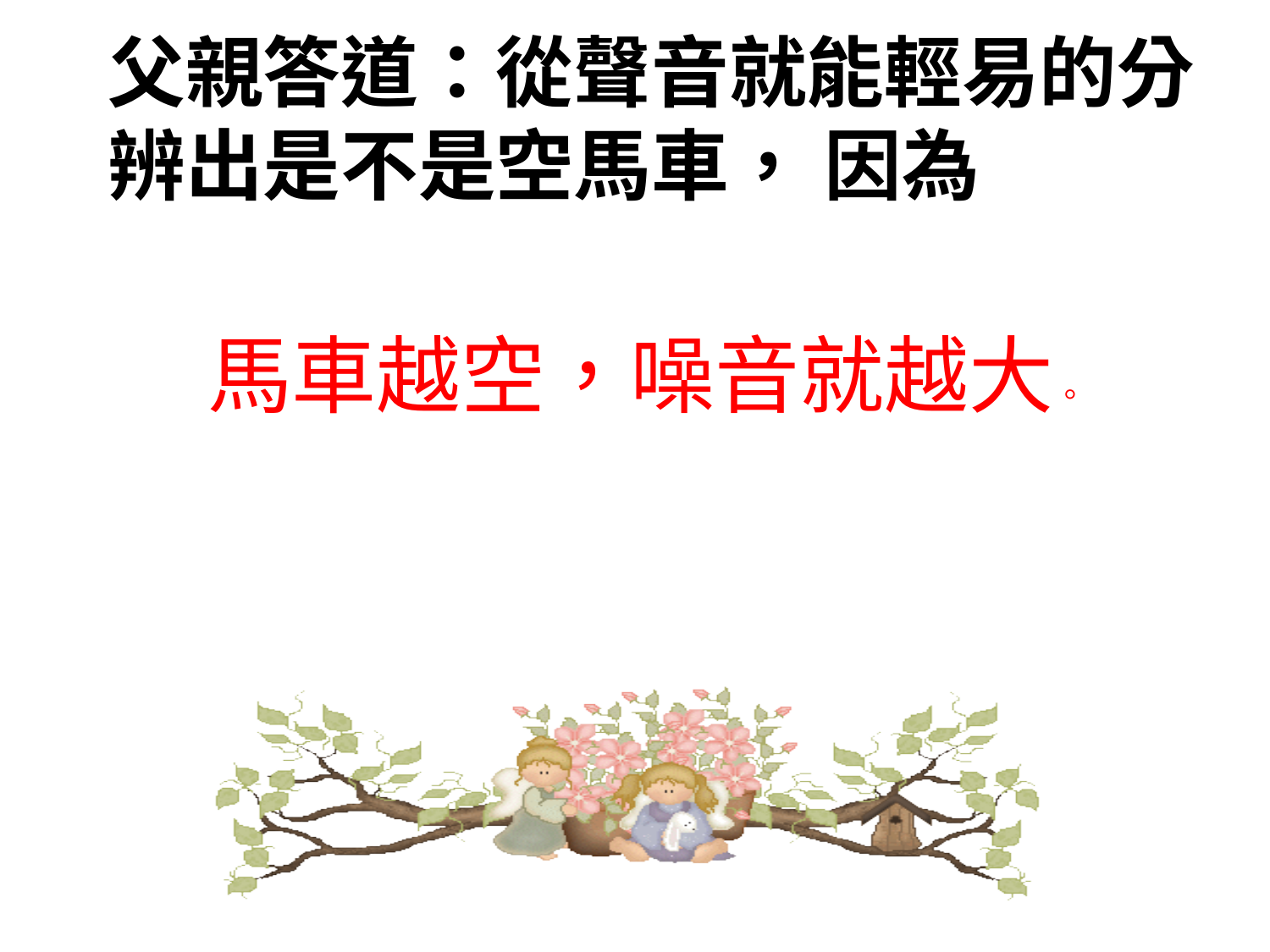

# 父親答道：從聲音就能輕易的分辨出是不是空馬車， 因為
馬車越空，噪音就越大。